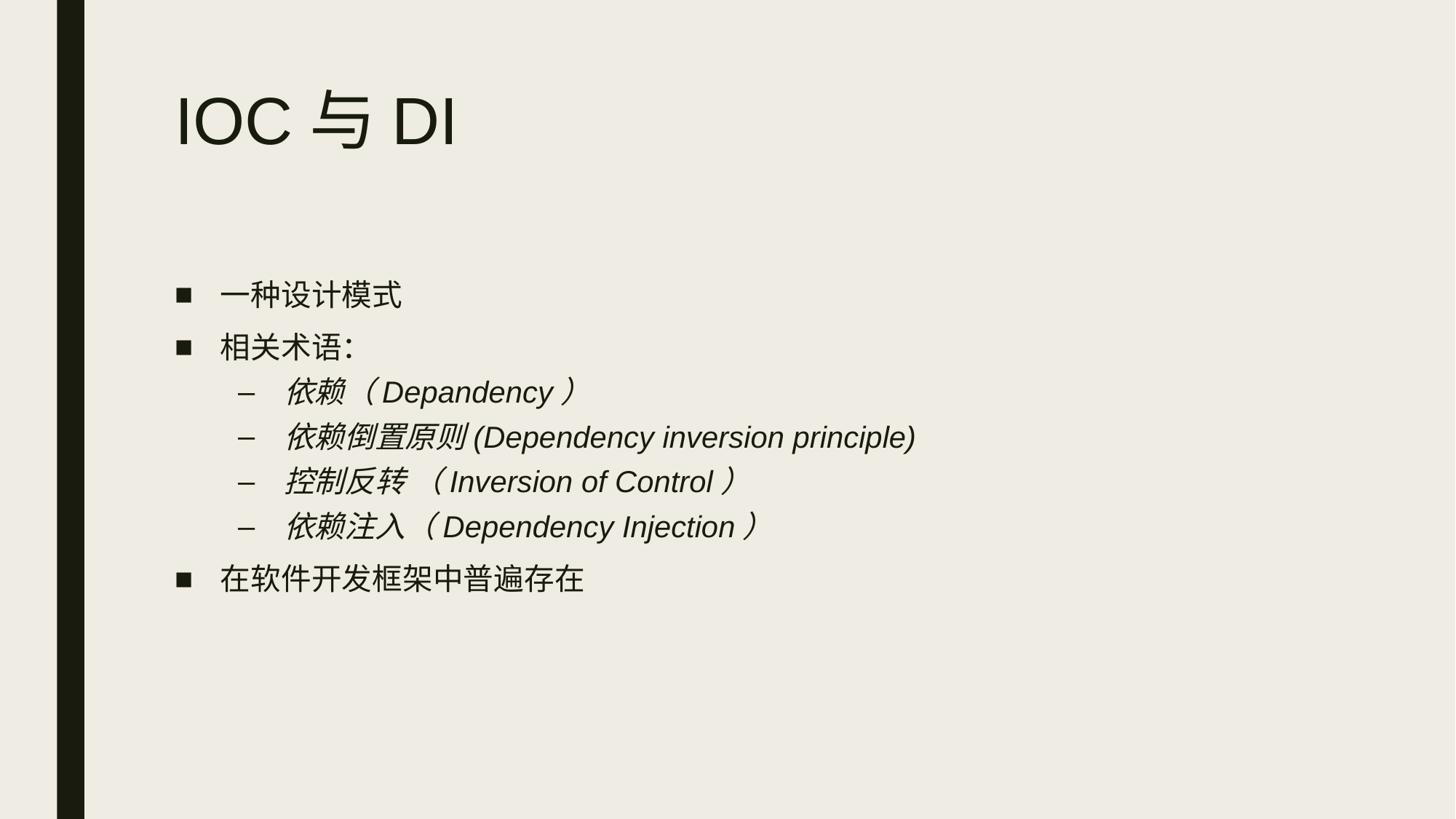

# IOC与DI
一种设计模式
相关术语：
依赖（Depandency）
依赖倒置原则(Dependency inversion principle)
控制反转 （Inversion of Control）
依赖注入（Dependency Injection）
在软件开发框架中普遍存在